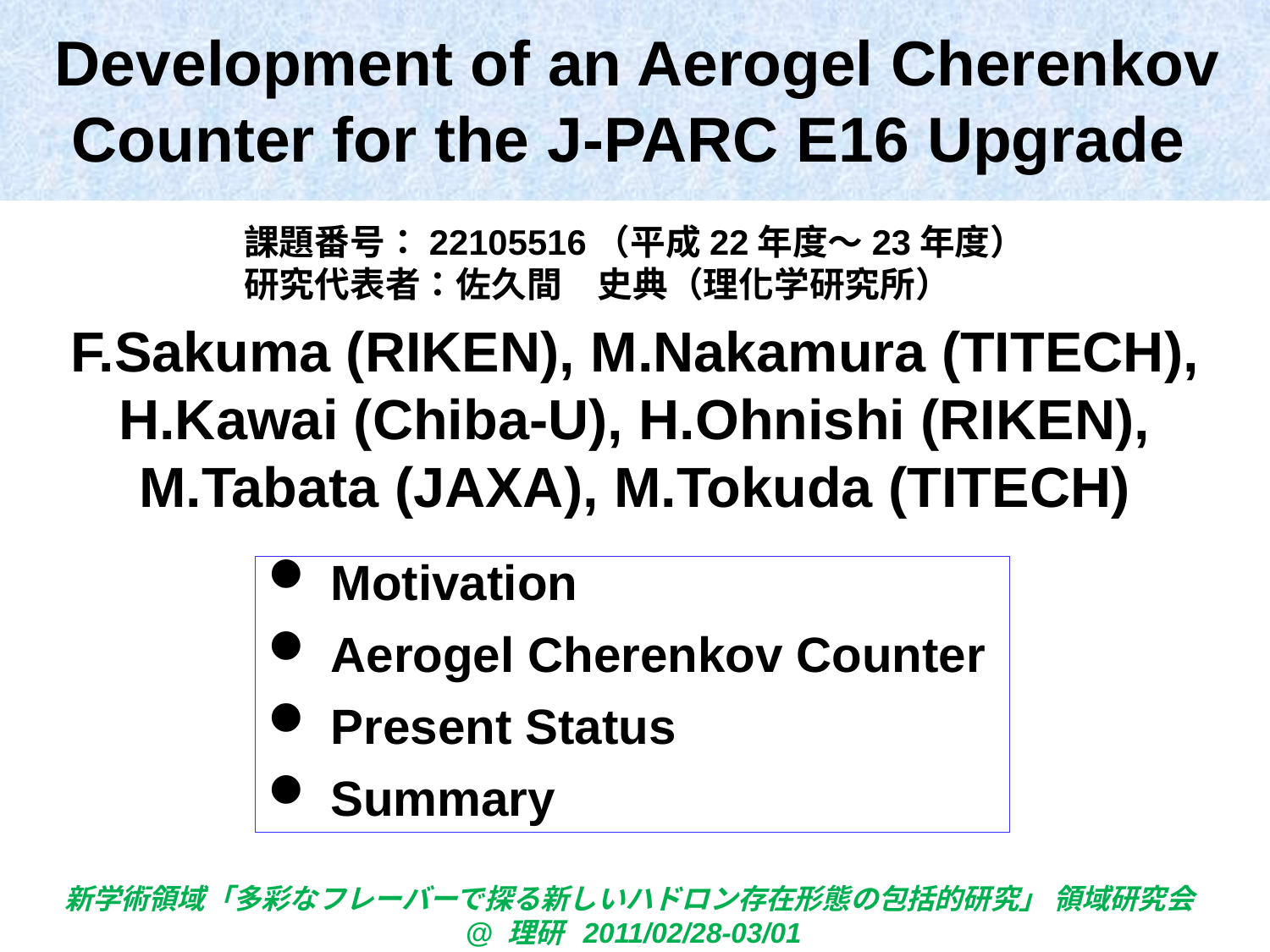

# Development of an Aerogel Cherenkov Counter for the J-PARC E16 Upgrade

課題番号：22105516（平成22年度～23年度）
研究代表者：佐久間　史典（理化学研究所）
F.Sakuma (RIKEN), M.Nakamura (TITECH), H.Kawai (Chiba-U), H.Ohnishi (RIKEN), M.Tabata (JAXA), M.Tokuda (TITECH)
 Motivation
 Aerogel Cherenkov Counter
 Present Status
 Summary
新学術領域「多彩なフレーバーで探る新しいハドロン存在形態の包括的研究」 領域研究会
 @ 理研  2011/02/28-03/01